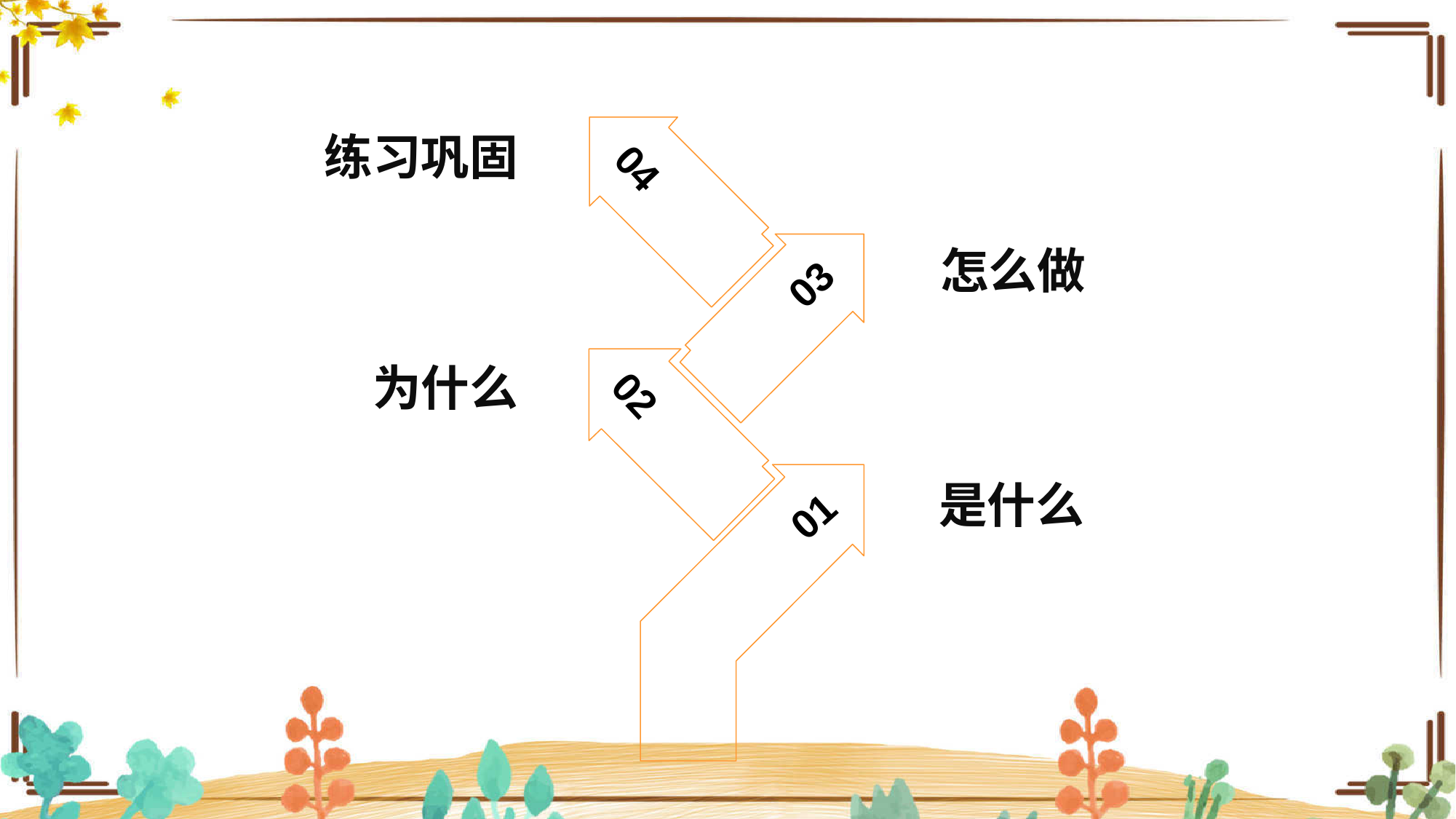

练习巩固

04
怎么做

03
为什么

02
是什么

01